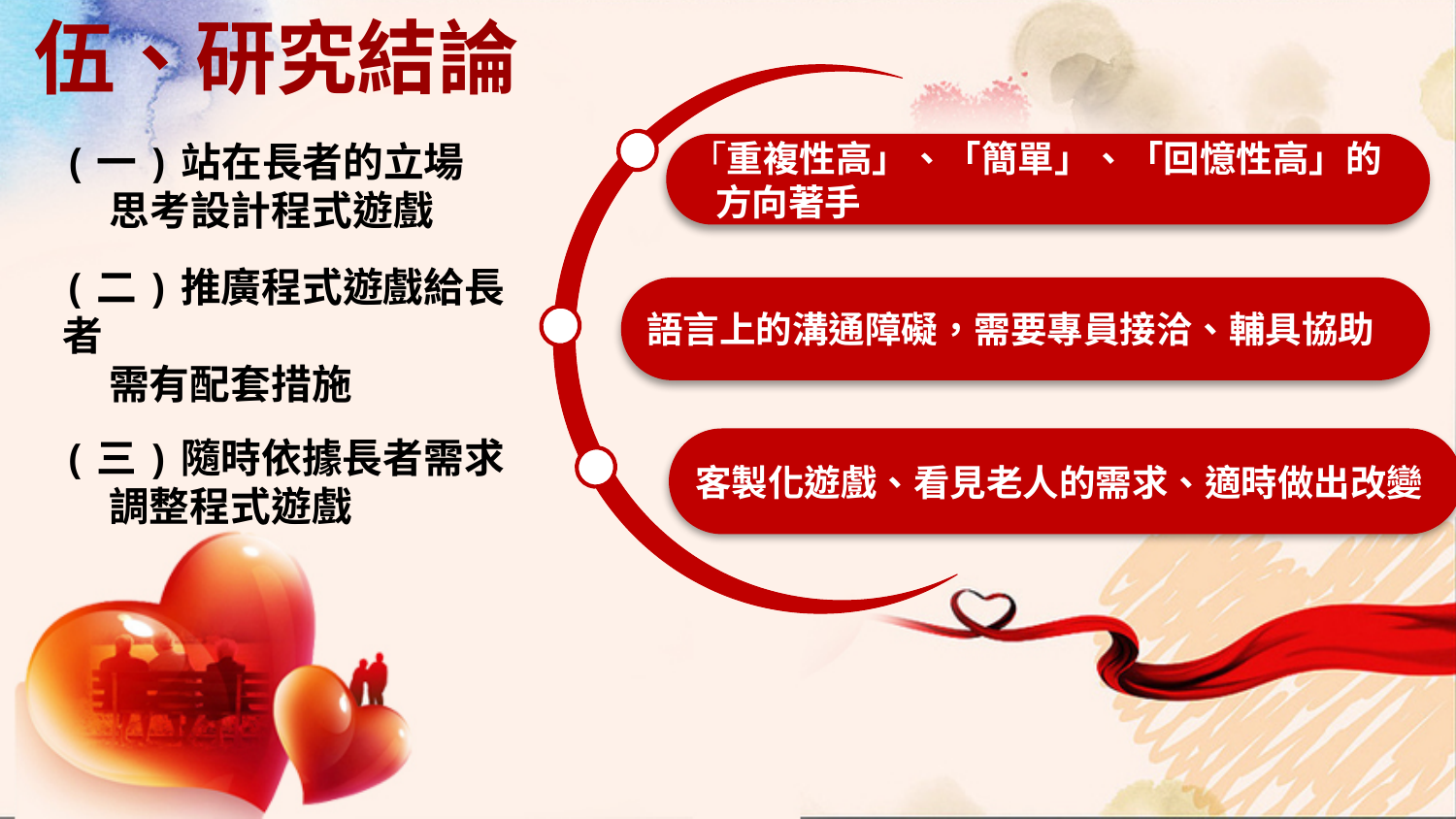

伍、研究結論

(一)站在長者的立場
    思考設計程式遊戲
「重複性高」、「簡單」、「回憶性高」的
  方向著手
語言上的溝通障礙，需要專員接洽、輔具協助
(二)推廣程式遊戲給長者
    需有配套措施
客製化遊戲、看見老人的需求、適時做出改變
(三)隨時依據長者需求
    調整程式遊戲